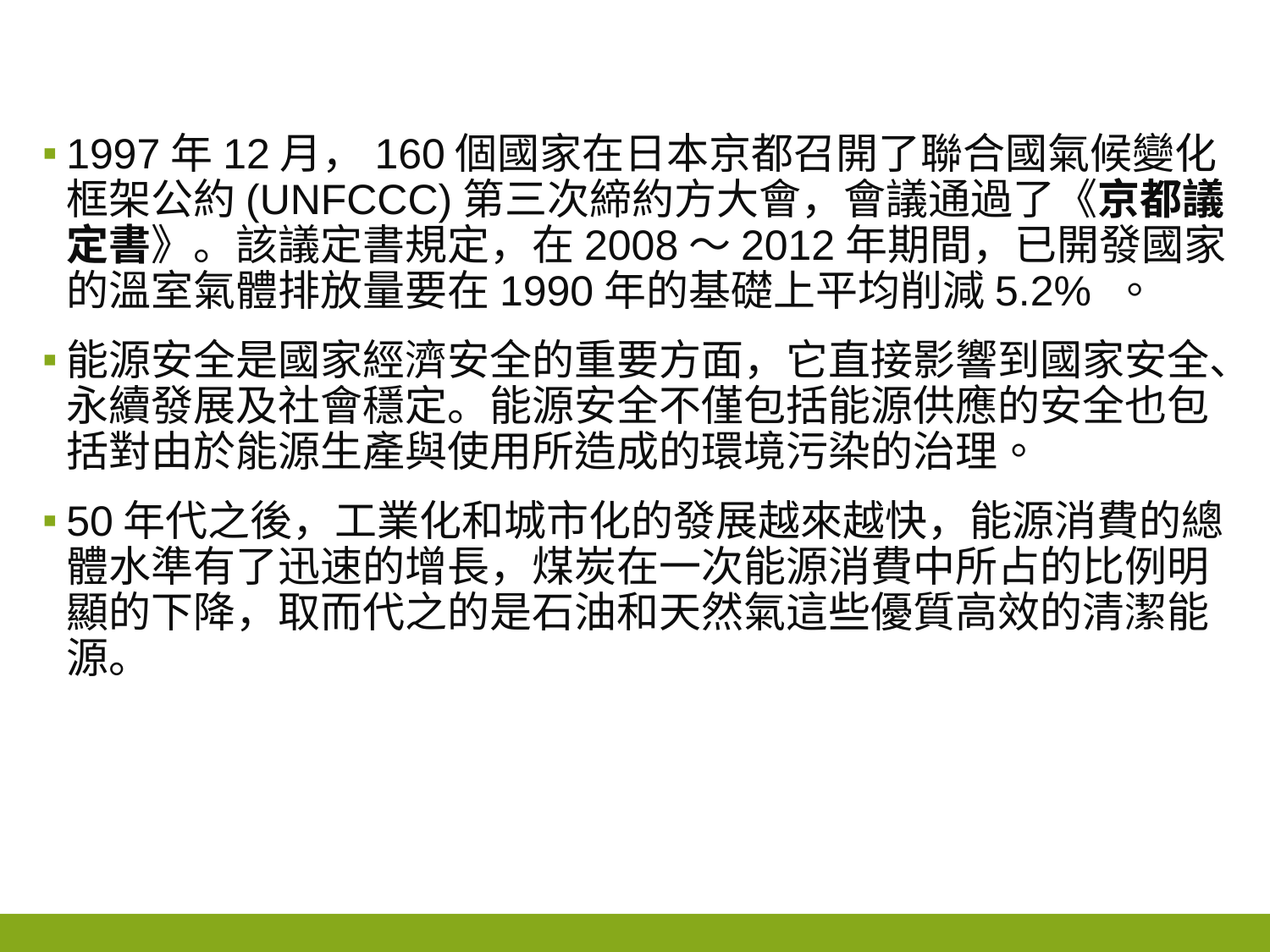

#
1997年12月，160個國家在日本京都召開了聯合國氣候變化框架公約(UNFCCC)第三次締約方大會，會議通過了《京都議定書》。該議定書規定，在2008～2012年期間，已開發國家的溫室氣體排放量要在1990年的基礎上平均削減5.2% 。
能源安全是國家經濟安全的重要方面，它直接影響到國家安全、永續發展及社會穩定。能源安全不僅包括能源供應的安全也包括對由於能源生產與使用所造成的環境污染的治理。
50年代之後，工業化和城市化的發展越來越快，能源消費的總體水準有了迅速的增長，煤炭在一次能源消費中所占的比例明顯的下降，取而代之的是石油和天然氣這些優質高效的清潔能源。